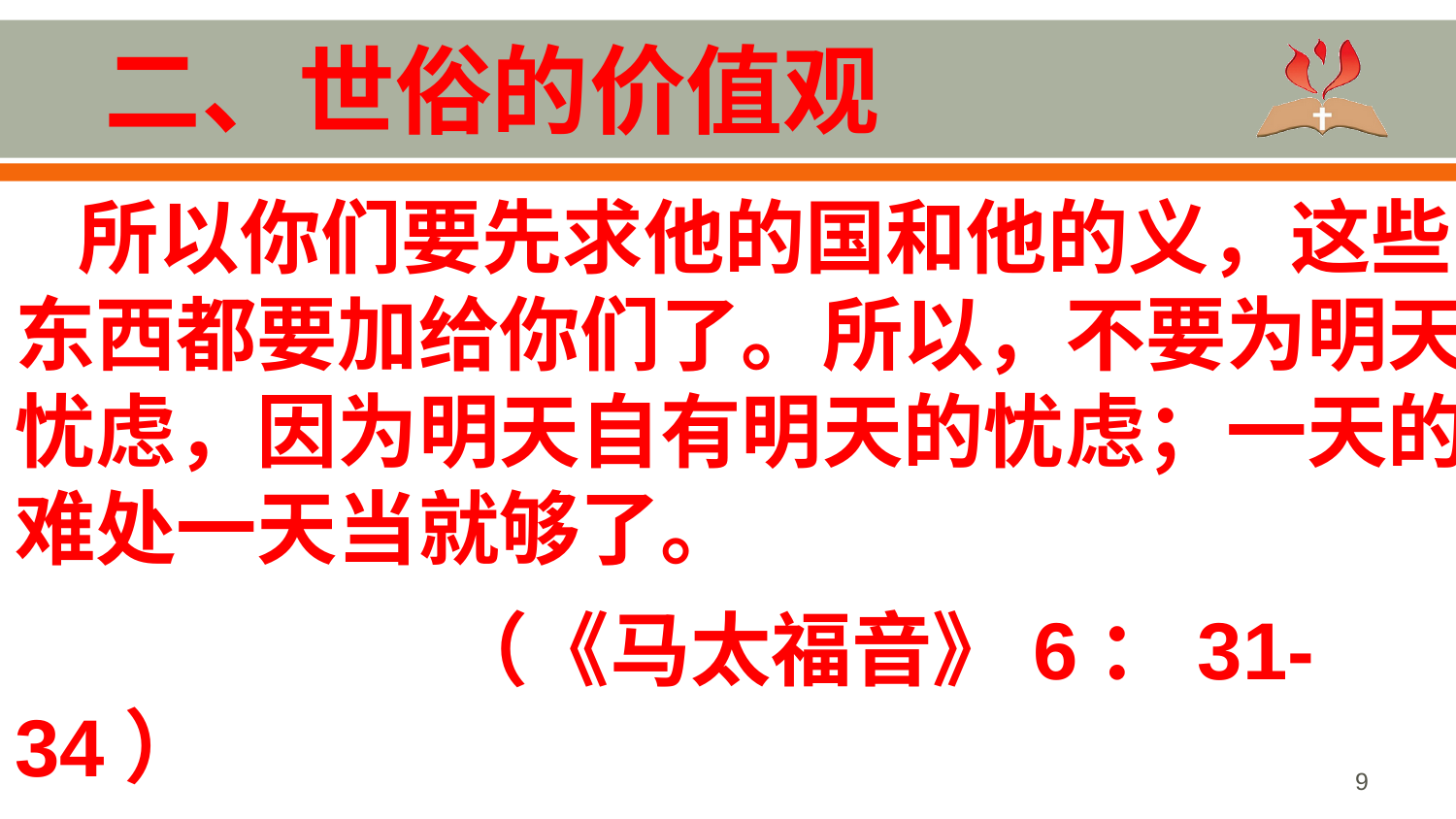

# 二、世俗的价值观
所以你们要先求他的国和他的义，这些东西都要加给你们了。所以，不要为明天忧虑，因为明天自有明天的忧虑；一天的难处一天当就够了。
                   （《马太福音》6：31-34）

9